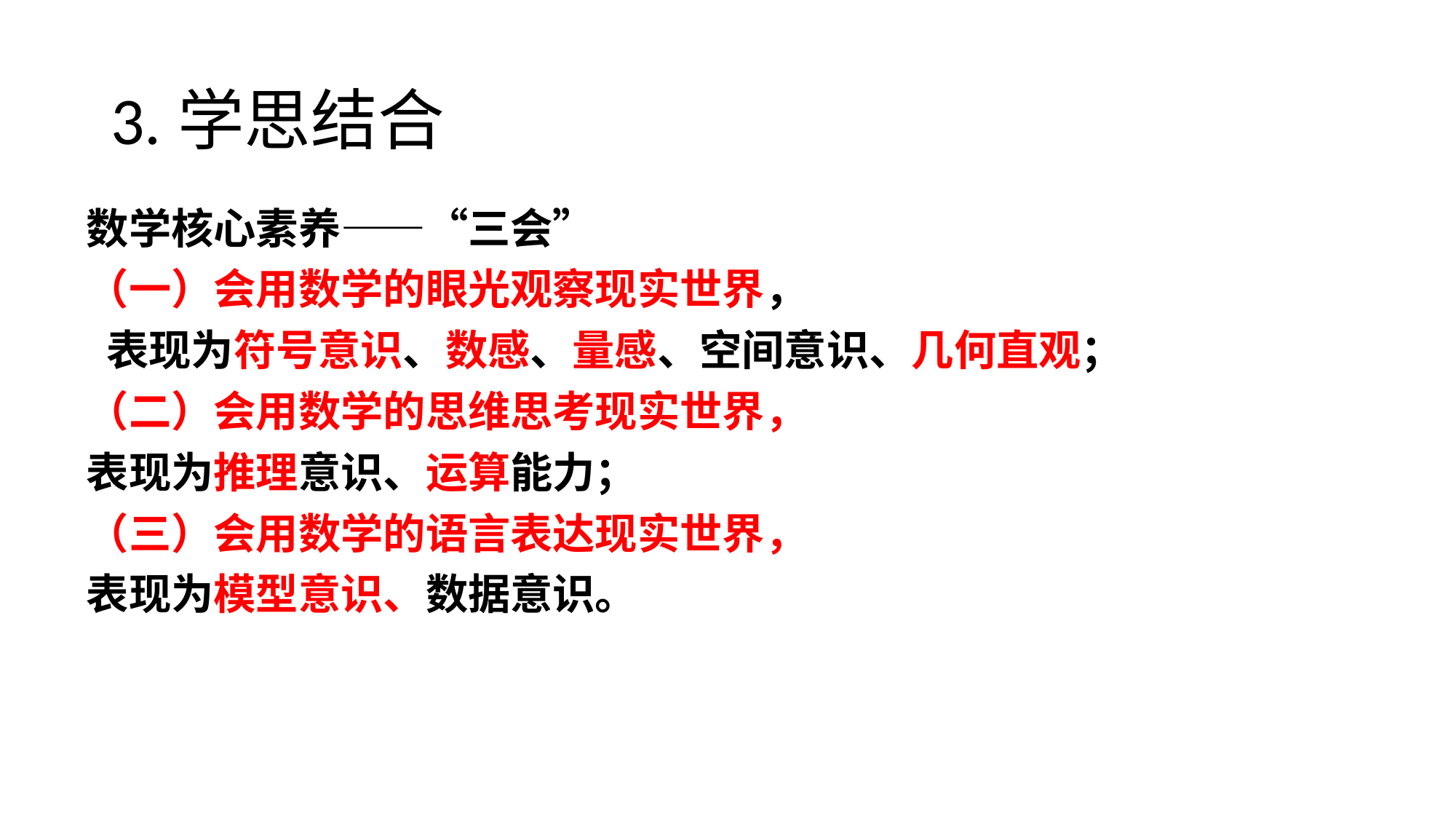

# 3.学思结合
数学核心素养——“三会”
（一）会用数学的眼光观察现实世界，
 表现为符号意识、数感、量感、空间意识、几何直观；
（二）会用数学的思维思考现实世界，
表现为推理意识、运算能力；
（三）会用数学的语言表达现实世界，
表现为模型意识、数据意识。